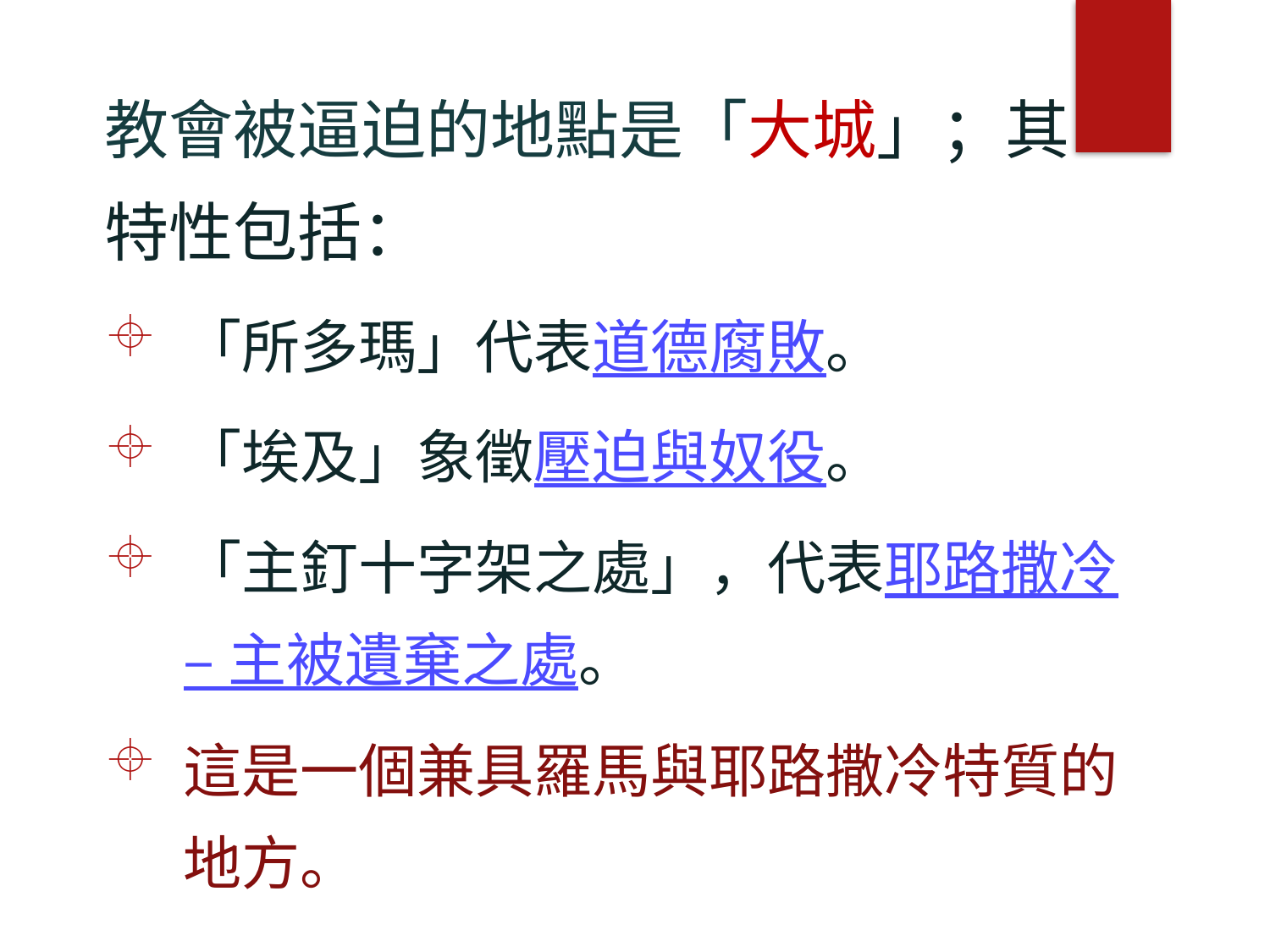

教會被逼迫的地點是「大城」；其特性包括：
「所多瑪」代表道德腐敗。
「埃及」象徵壓迫與奴役。
「主釘十字架之處」，代表耶路撒冷 – 主被遺棄之處。
這是一個兼具羅馬與耶路撒冷特質的地方。